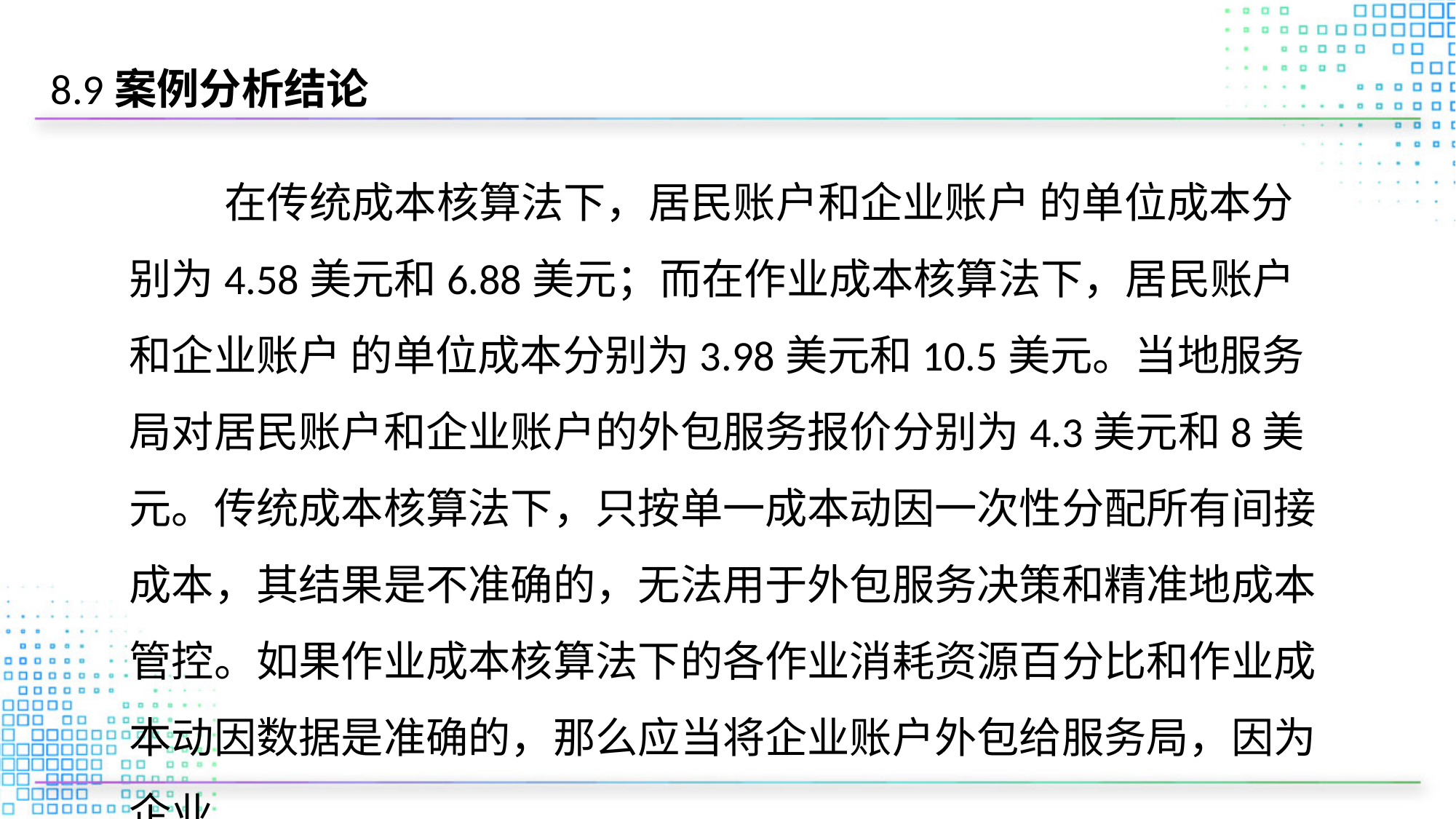

# 8.9案例分析结论
         在传统成本核算法下，居民账户和企业账户 的单位成本分别为4.58美元和6.88美元；而在作业成本核算法下，居民账户和企业账户 的单位成本分别为3.98美元和10.5美元。当地服务局对居民账户和企业账户的外包服务报价分别为4.3美元和8美元。传统成本核算法下，只按单一成本动因一次性分配所有间接成本，其结果是不准确的，无法用于外包服务决策和精准地成本管控。如果作业成本核算法下的各作业消耗资源百分比和作业成本动因数据是准确的，那么应当将企业账户外包给服务局，因为企业